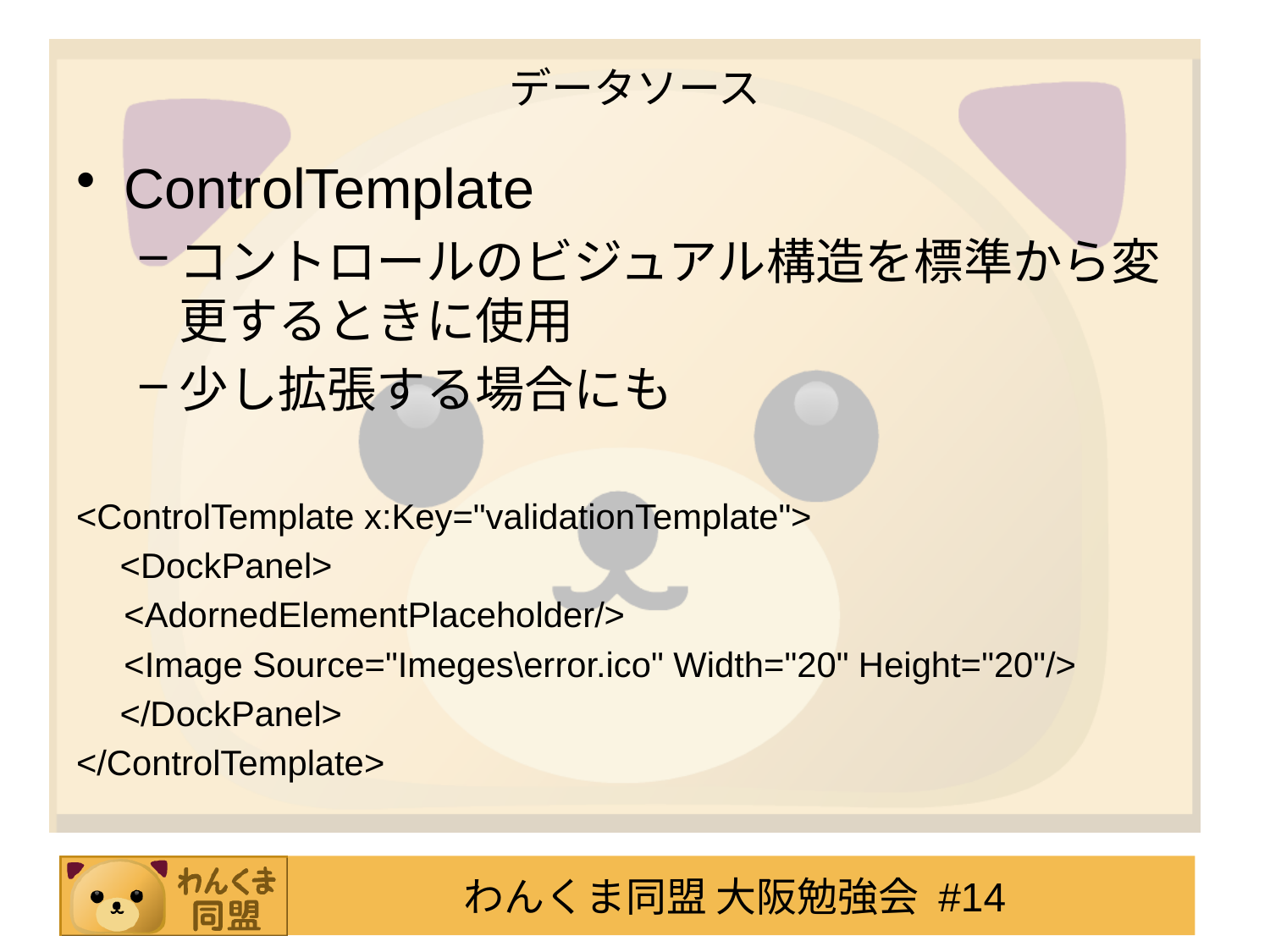

# データソース
ControlTemplate
コントロールのビジュアル構造を標準から変更するときに使用
少し拡張する場合にも

<ControlTemplate x:Key="validationTemplate">
　<DockPanel>
	<AdornedElementPlaceholder/>
	<Image Source="Imeges\error.ico" Width="20" Height="20"/>
　</DockPanel>
</ControlTemplate>